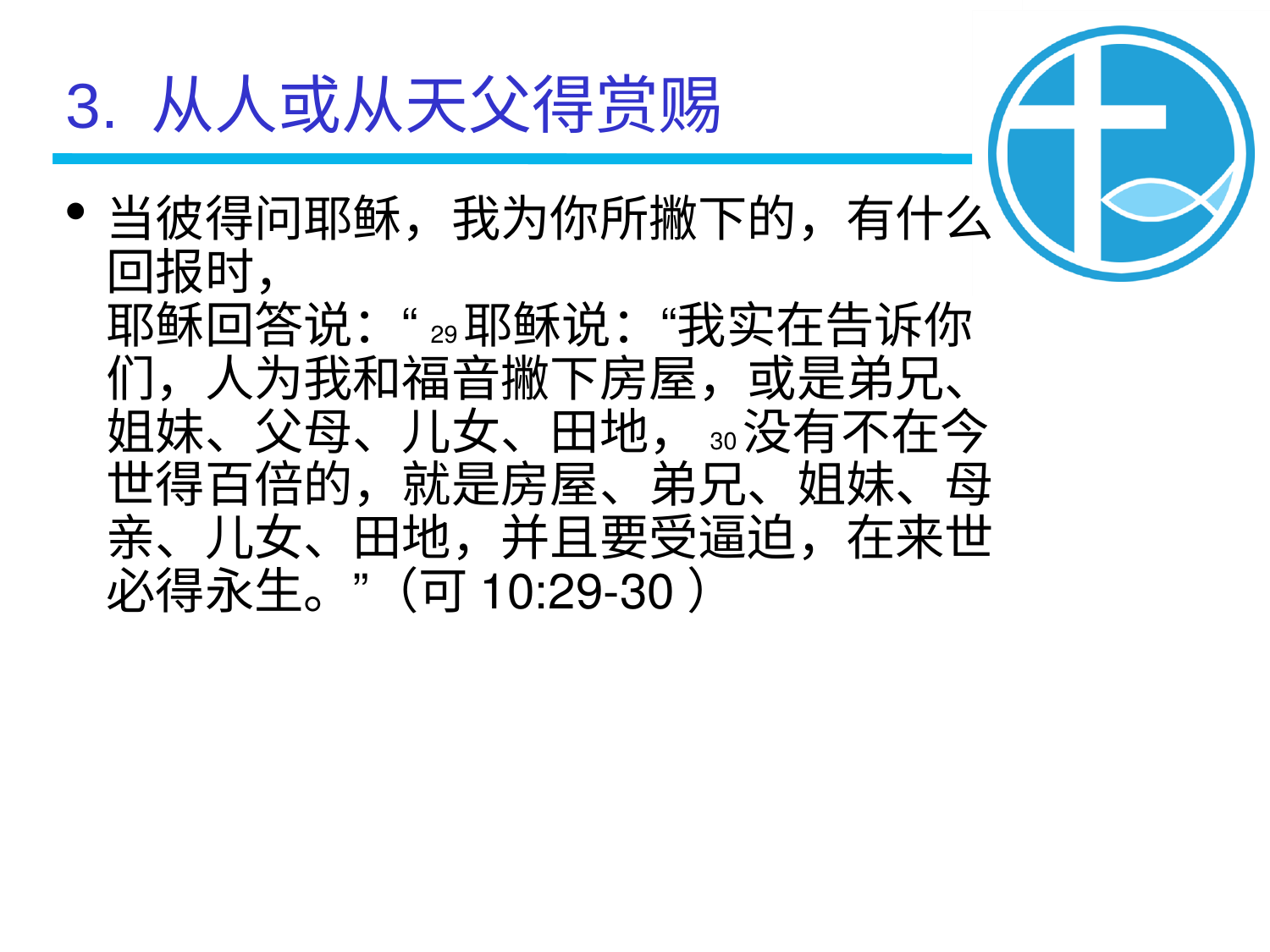

3. 从人或从天父得赏赐
当彼得问耶稣，我为你所撇下的，有什么回报时，
耶稣回答说：“29耶稣说：“我实在告诉你们，人为我和福音撇下房屋，或是弟兄、姐妹、父母、儿女、田地，30没有不在今世得百倍的，就是房屋、弟兄、姐妹、母亲、儿女、田地，并且要受逼迫，在来世必得永生。”（可10:29-30）